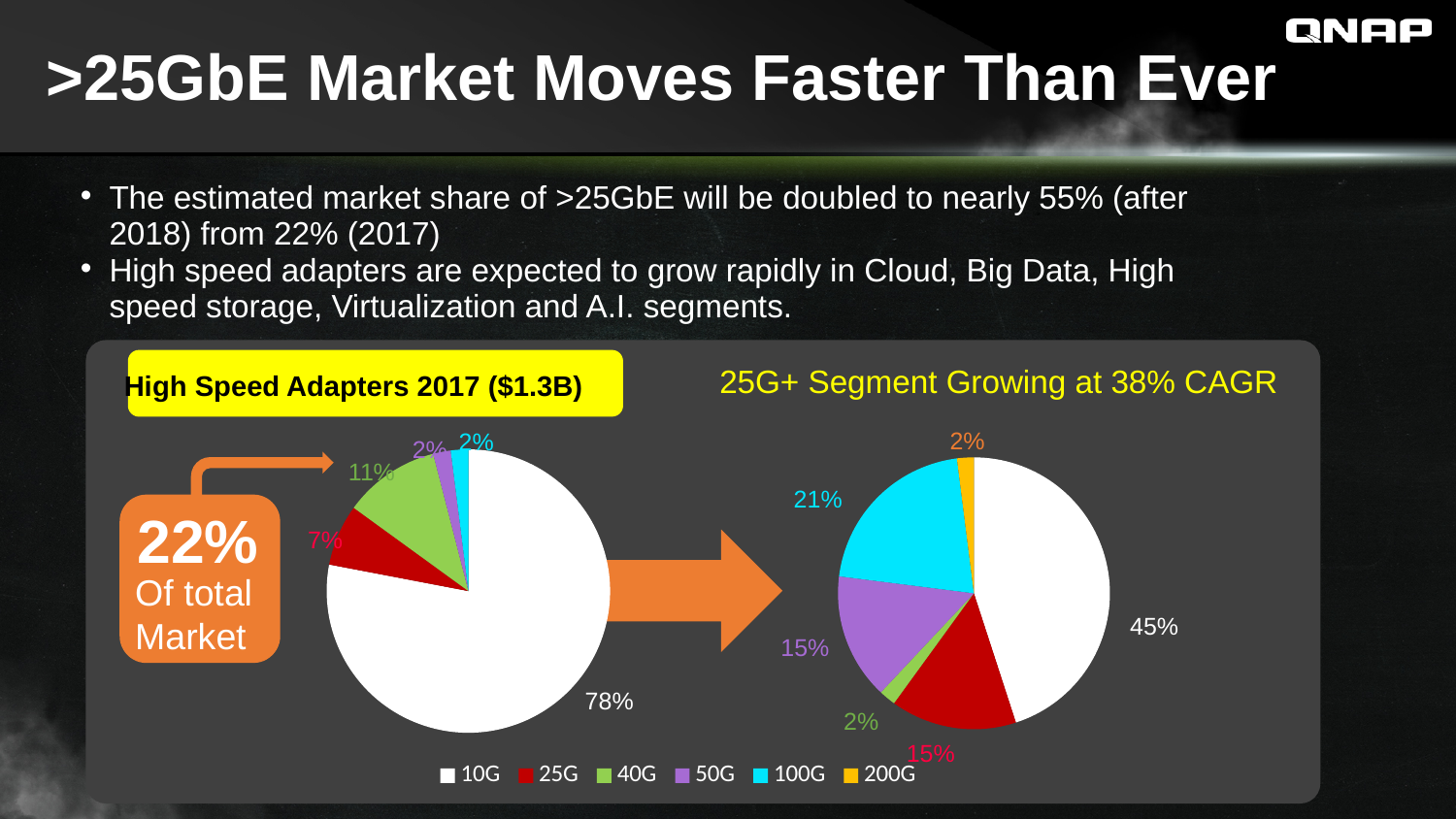

# >25GbE Market Moves Faster Than Ever
The estimated market share of >25GbE will be doubled to nearly 55% (after 2018) from 22% (2017)
High speed adapters are expected to grow rapidly in Cloud, Big Data, High speed storage, Virtualization and A.I. segments.

25G+ Segment Growing at 38% CAGR
High Speed Adapters 2017 ($1.3B)

### Chart

| Category | 銷售 |
|---|---|
| 10G | 0.45 |
| 25G | 0.15 |
| 40G | 0.02 |
| 50G | 0.15 |
| 100G | 0.21 |
| 200G | 0.02 |
2%
21%
45%
15%
2%
15%
2%
2%

### Chart

| Category | 銷售 |
|---|---|
| 10G | 0.78 |
| 25G | 0.07 |
| 40G | 0.11 |
| 50G | 0.02 |
| 100G | 0.02 |
| 200G | 0.0 |
11%
7%
78%

22%
Of total
Market